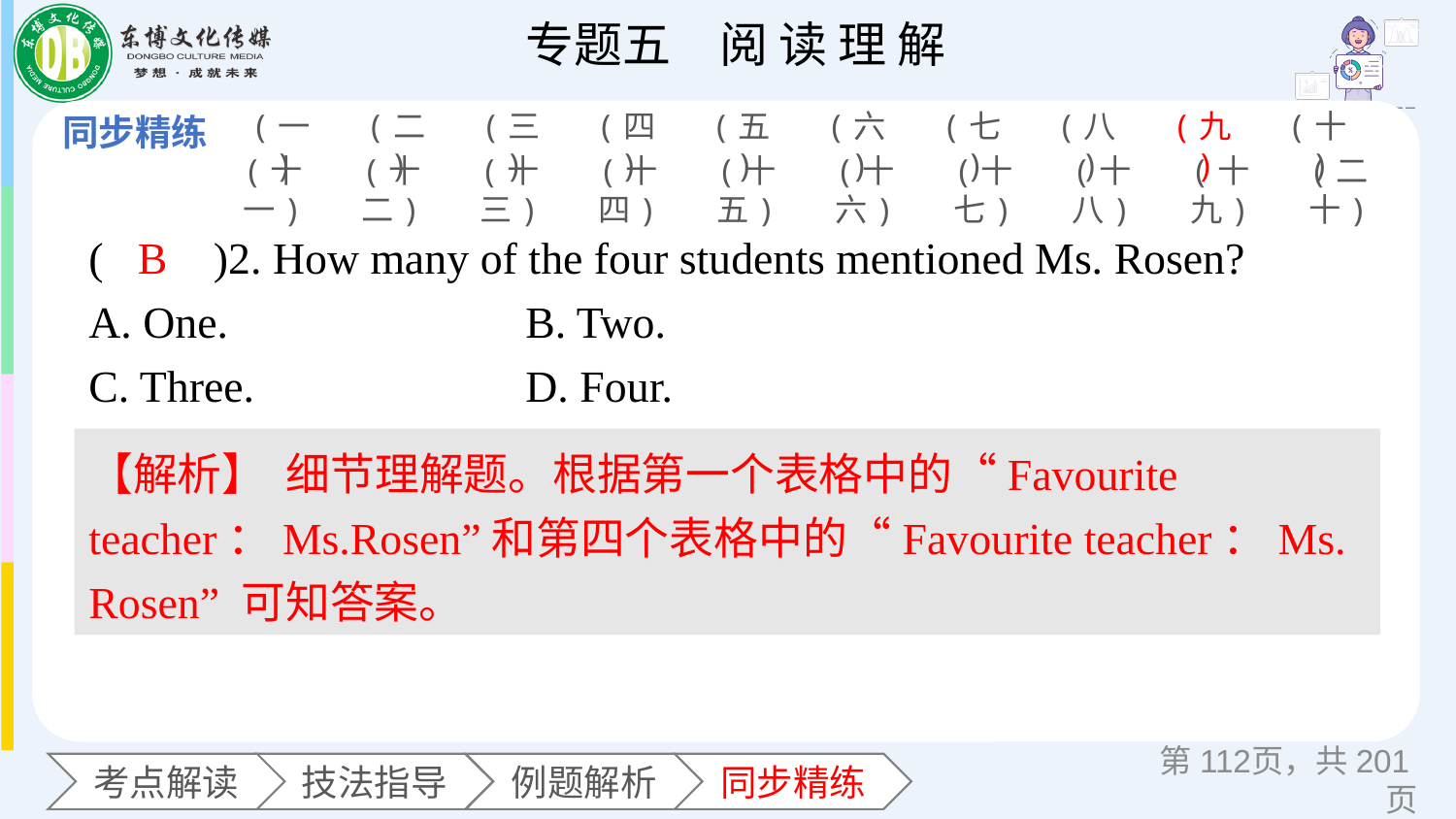

(一)
(二)
(三)
(四)
(五)
(六)
(七)
(八)
(九)
(十)
(十一)
(十二)
(十三)
(十四)
(十五)
(十六)
(十七)
(十八)
(十九)
(二十)
(　　)2. How many of the four students mentioned Ms. Rosen?
A. One.    		B. Two.
C. Three.    		D. Four.
B
【解析】  细节理解题。根据第一个表格中的“Favourite teacher：Ms.Rosen”和第四个表格中的“Favourite teacher：Ms. Rosen” 可知答案。
第112页，共201页